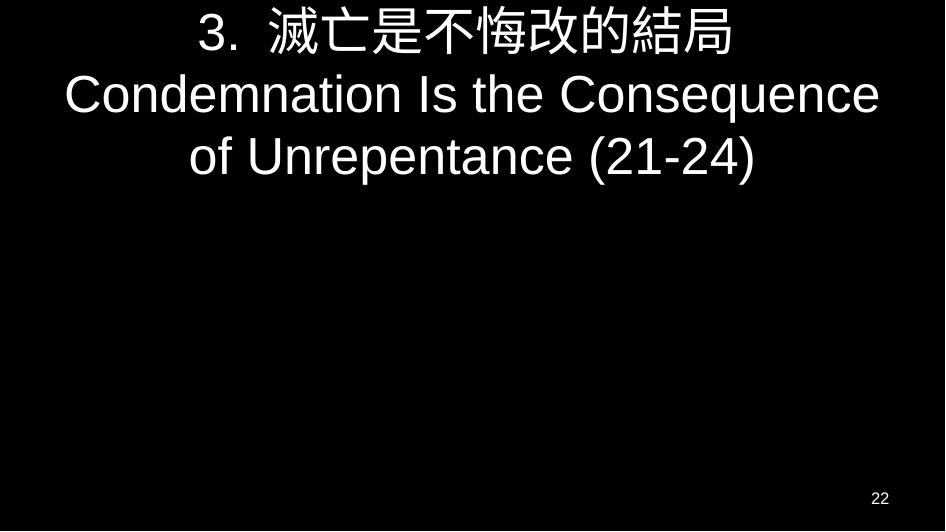

# 3. 滅亡是不悔改的結局 Condemnation Is the Consequence of Unrepentance (21-24)

22